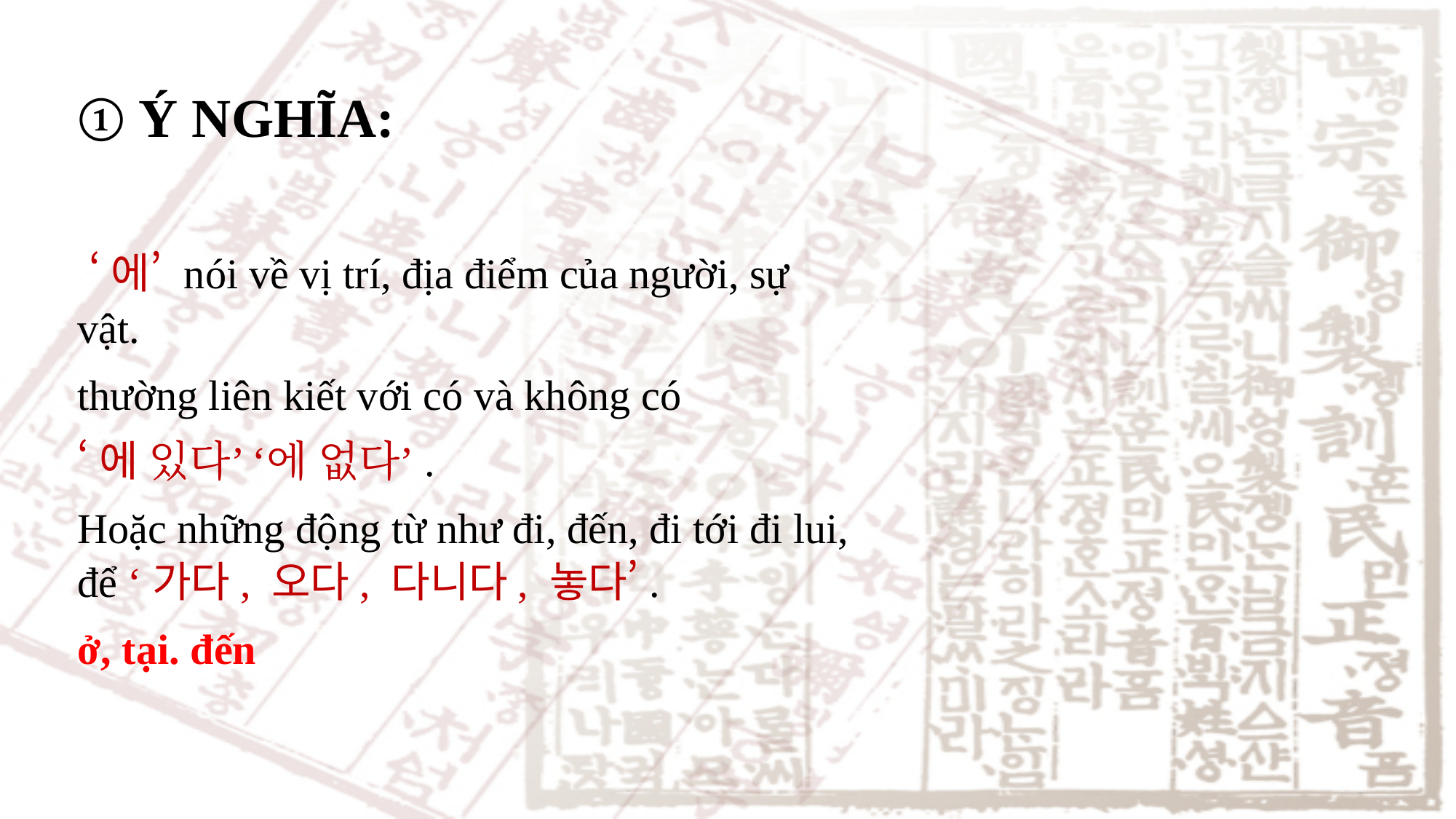

① Ý NGHĨA:

 ‘에’ nói về vị trí, địa điểm của người, sự vật.
thường liên kiết với có và không có
‘에 있다’ ‘에 없다’.
Hoặc những động từ như đi, đến, đi tới đi lui, để ‘가다, 오다, 다니다, 놓다’.
ở, tại. đến